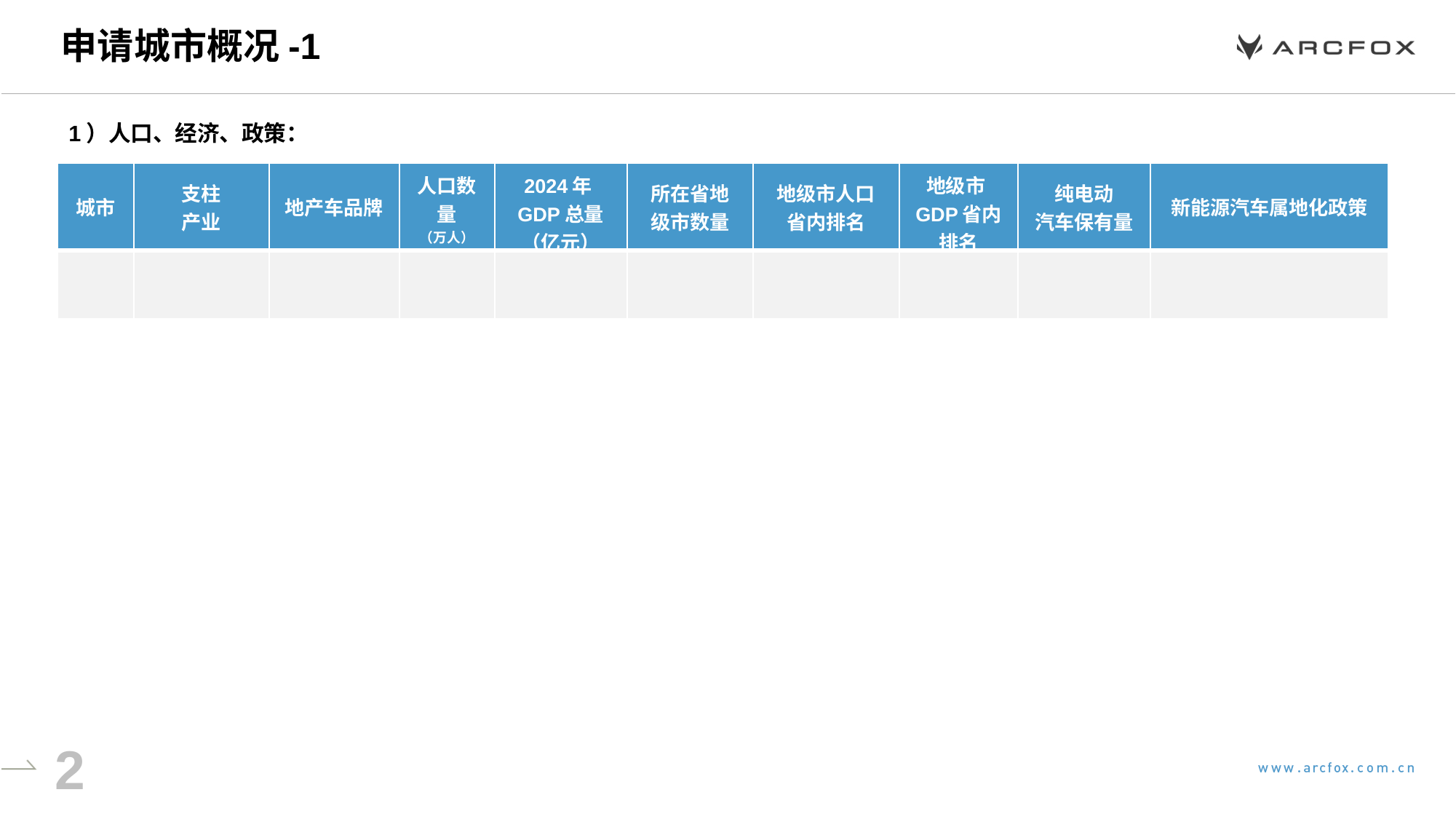

# 申请城市概况-1
1）人口、经济、政策：
| 城市 | 支柱 产业 | 地产车品牌 | 人口数量 （万人） | 2024年GDP总量（亿元） | 所在省地级市数量 | 地级市人口省内排名 | 地级市GDP省内排名 | 纯电动 汽车保有量 | 新能源汽车属地化政策 |
| --- | --- | --- | --- | --- | --- | --- | --- | --- | --- |
|  |  |  |  |  |  |  |  |  |  |